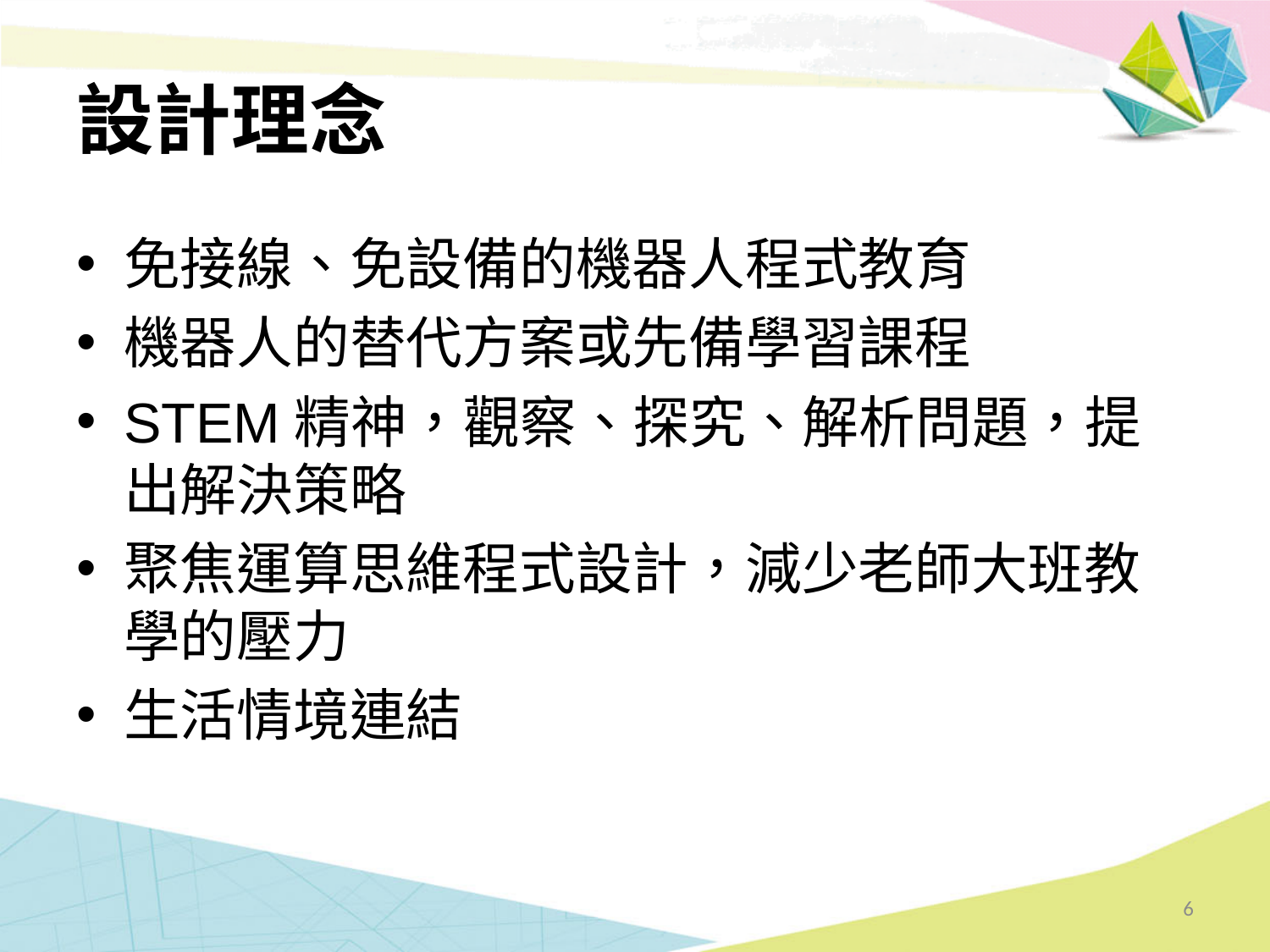

# 設計理念
免接線、免設備的機器人程式教育
機器人的替代方案或先備學習課程
STEM精神，觀察、探究、解析問題，提出解決策略
聚焦運算思維程式設計，減少老師大班教學的壓力
生活情境連結

6